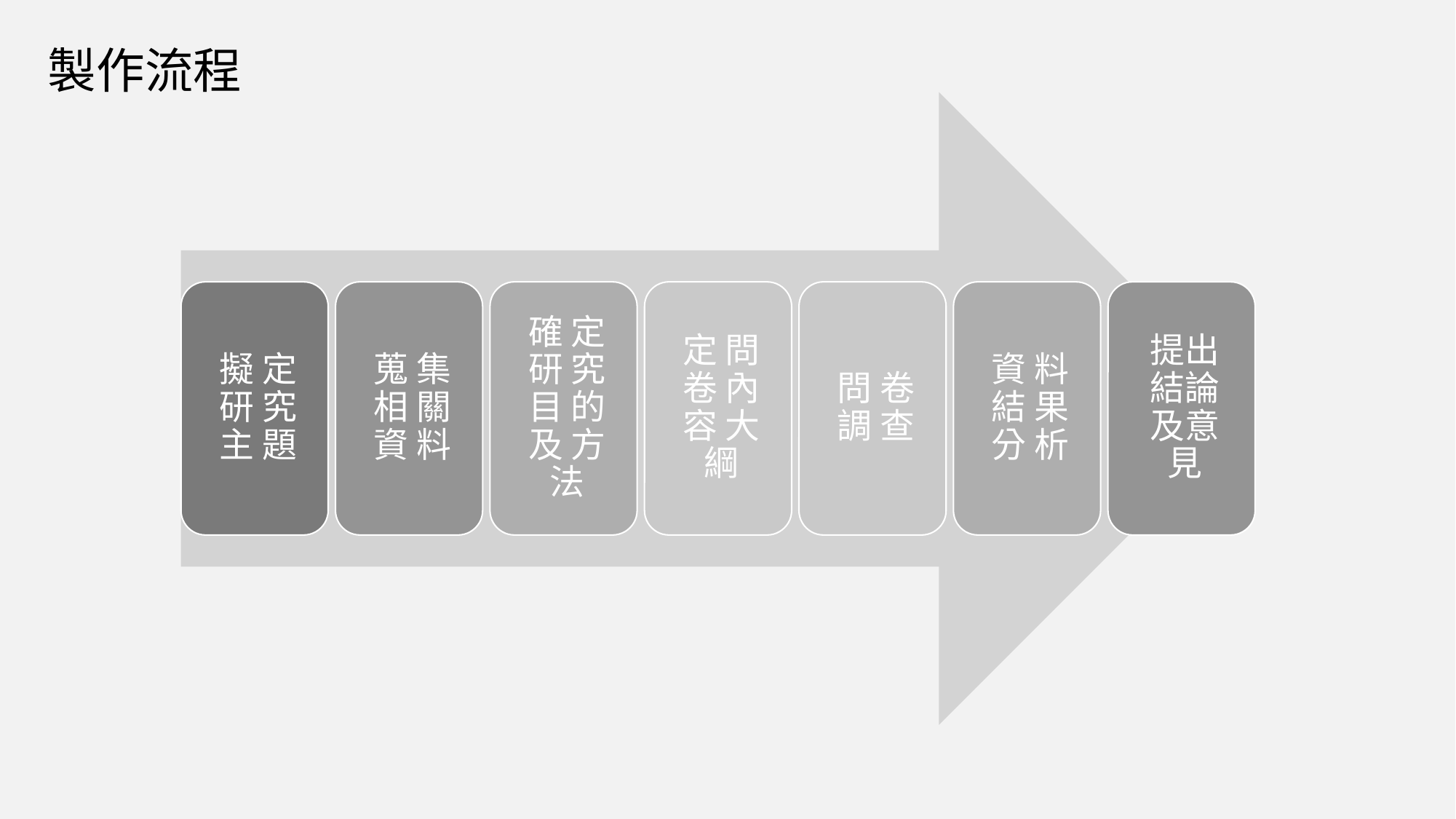

製作流程
擬 定 研 究 主 題
蒐 集 相 關 資 料
確 定 研 究 目 的 及 方 法
定 問 卷 內 容 大 綱
問 卷 調 查
資 料 結 果 分 析
提出結論及意見
14